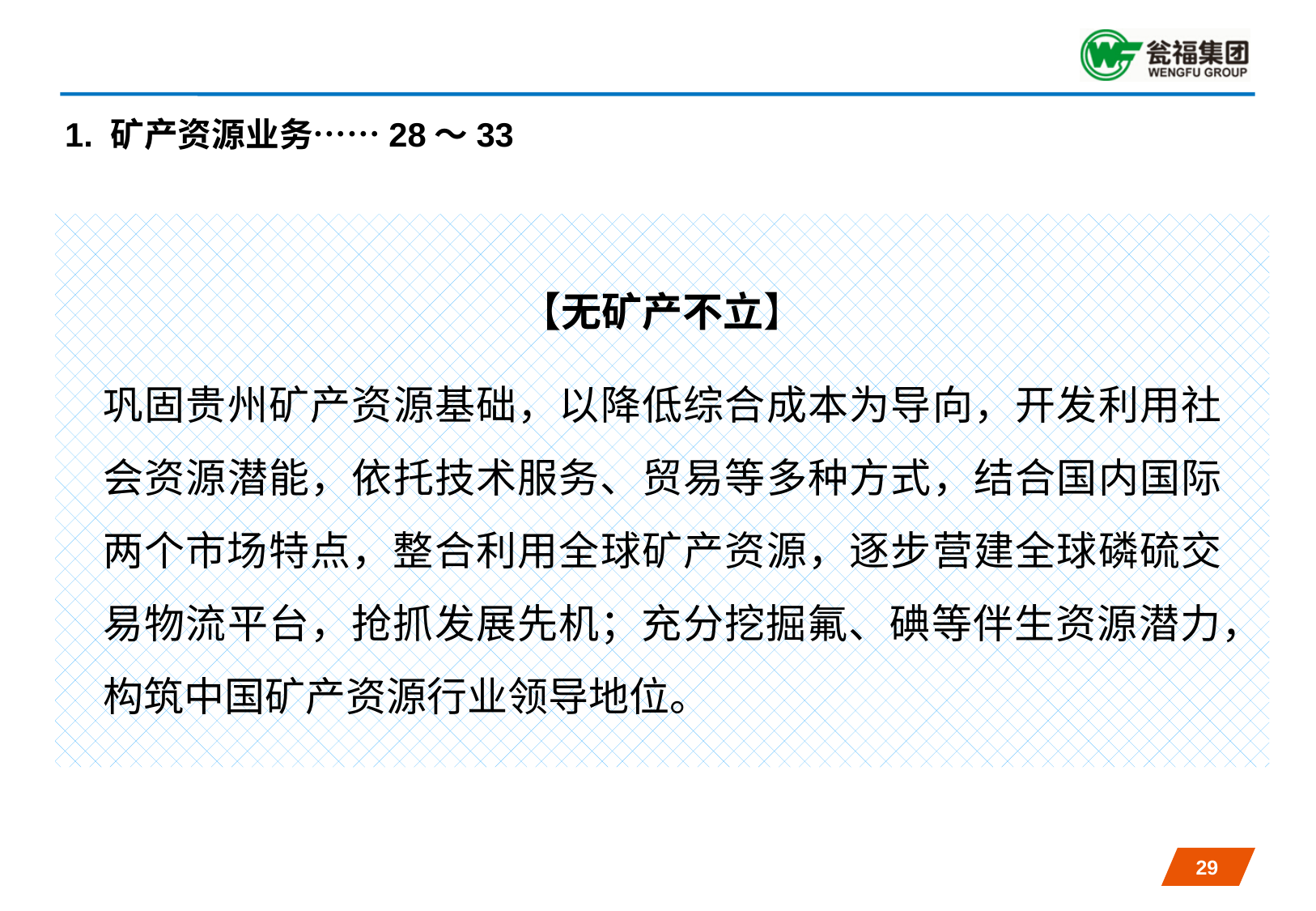

# 1. 矿产资源业务……28～33
【无矿产不立】
巩固贵州矿产资源基础，以降低综合成本为导向，开发利用社会资源潜能，依托技术服务、贸易等多种方式，结合国内国际两个市场特点，整合利用全球矿产资源，逐步营建全球磷硫交易物流平台，抢抓发展先机；充分挖掘氟、碘等伴生资源潜力，构筑中国矿产资源行业领导地位。